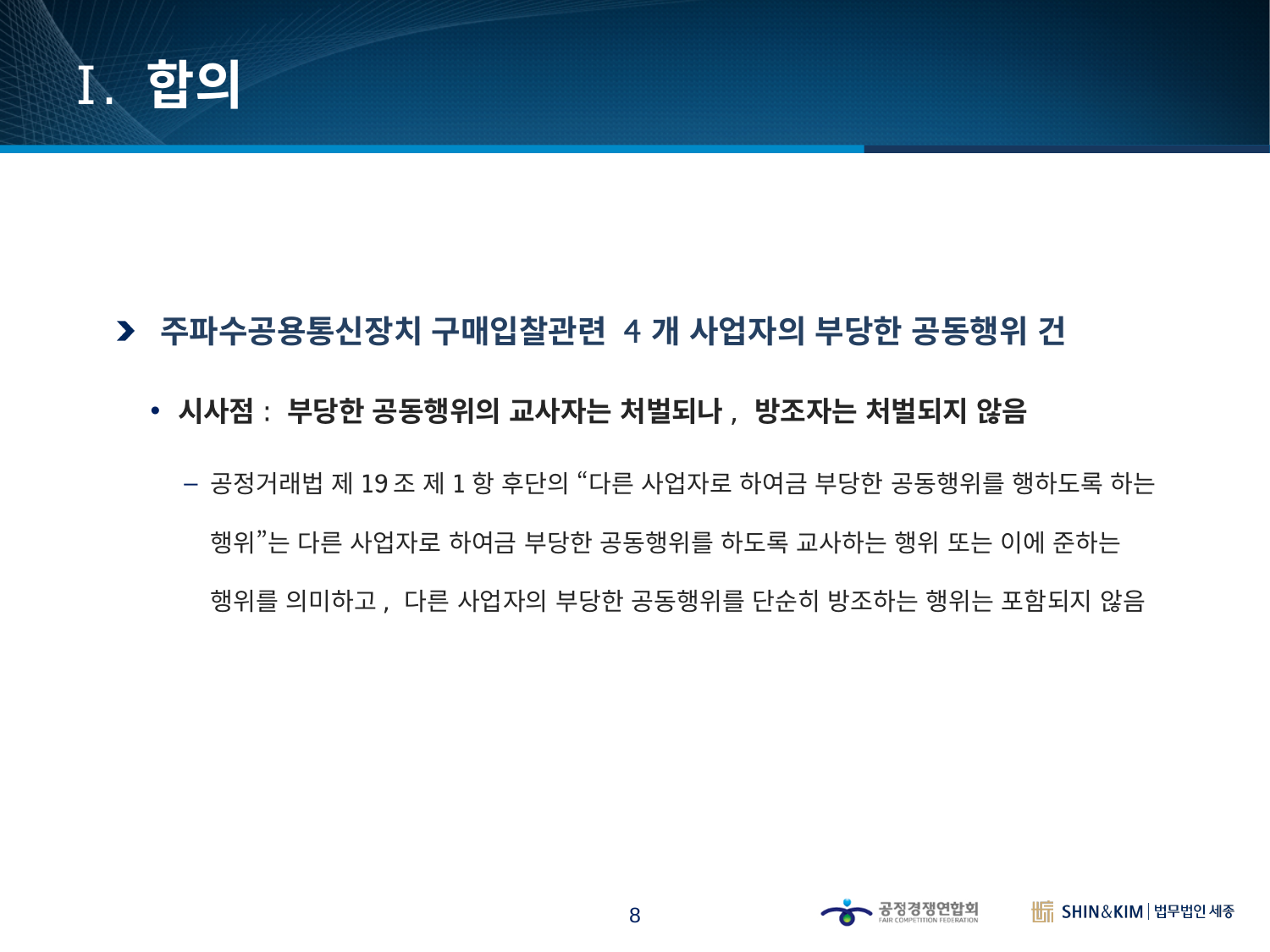

# I. 합의
 주파수공용통신장치 구매입찰관련 4개 사업자의 부당한 공동행위 건
시사점: 부당한 공동행위의 교사자는 처벌되나, 방조자는 처벌되지 않음
공정거래법 제19조 제1항 후단의 “다른 사업자로 하여금 부당한 공동행위를 행하도록 하는 행위”는 다른 사업자로 하여금 부당한 공동행위를 하도록 교사하는 행위 또는 이에 준하는 행위를 의미하고, 다른 사업자의 부당한 공동행위를 단순히 방조하는 행위는 포함되지 않음

8